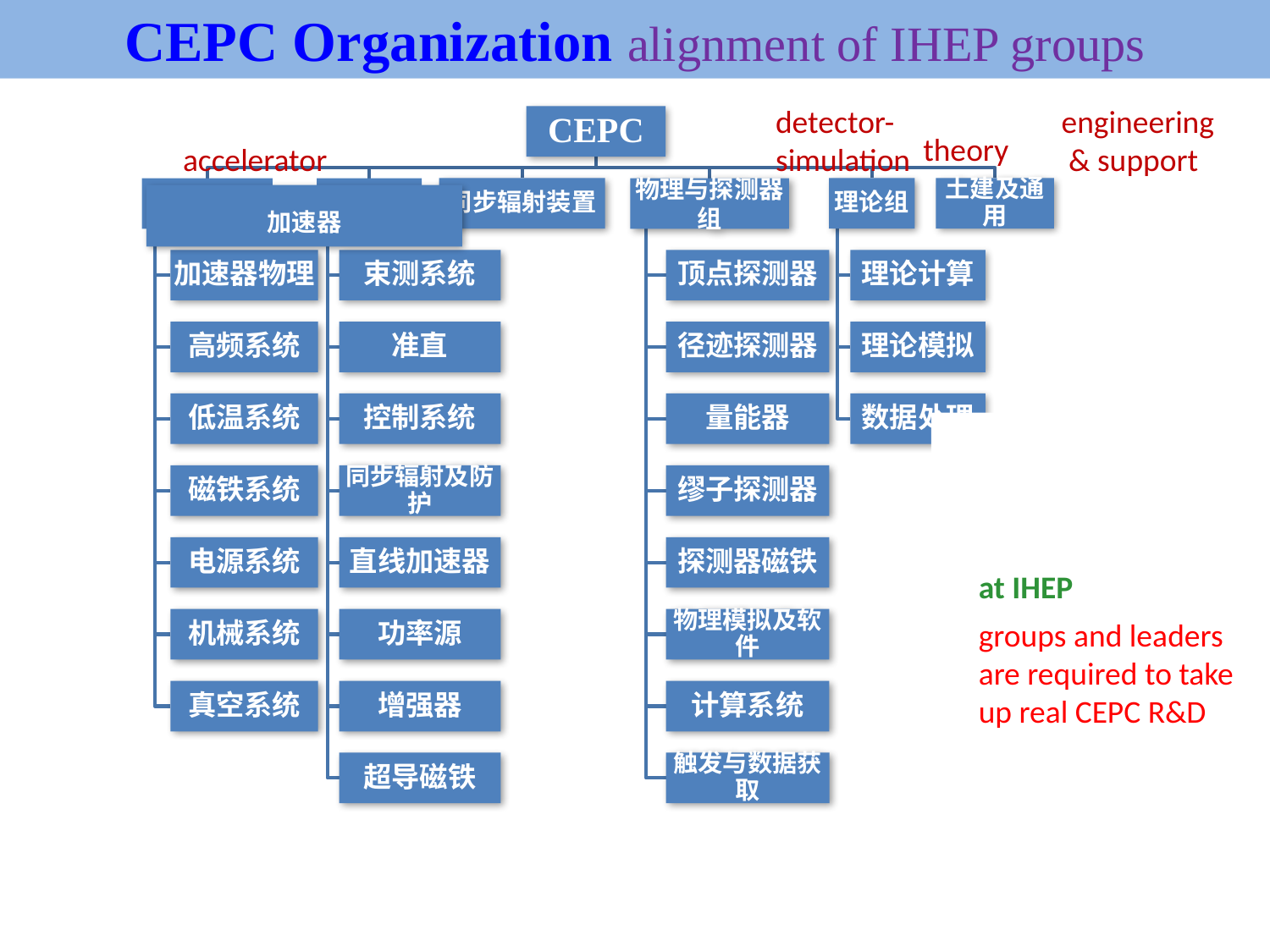

CEPC Organization alignment of IHEP groups
detector-
simulation
engineering
 & support
CEPC

加速器物理
高频系统
低温系统
磁铁系统
电源系统
机械系统
真空系统

束测系统
准直
控制系统
同步辐射及防护
直线加速器
功率源
增强器
超导磁铁
同步辐射装置
物理与探测器组
顶点探测器
径迹探测器
量能器
缪子探测器
探测器磁铁
物理模拟及软件
计算系统
触发与数据获取
理论组
理论计算
理论模拟
数据处理
土建及通用

加速器
theory
accelerator

at IHEP
groups and leaders
are required to take
up real CEPC R&D